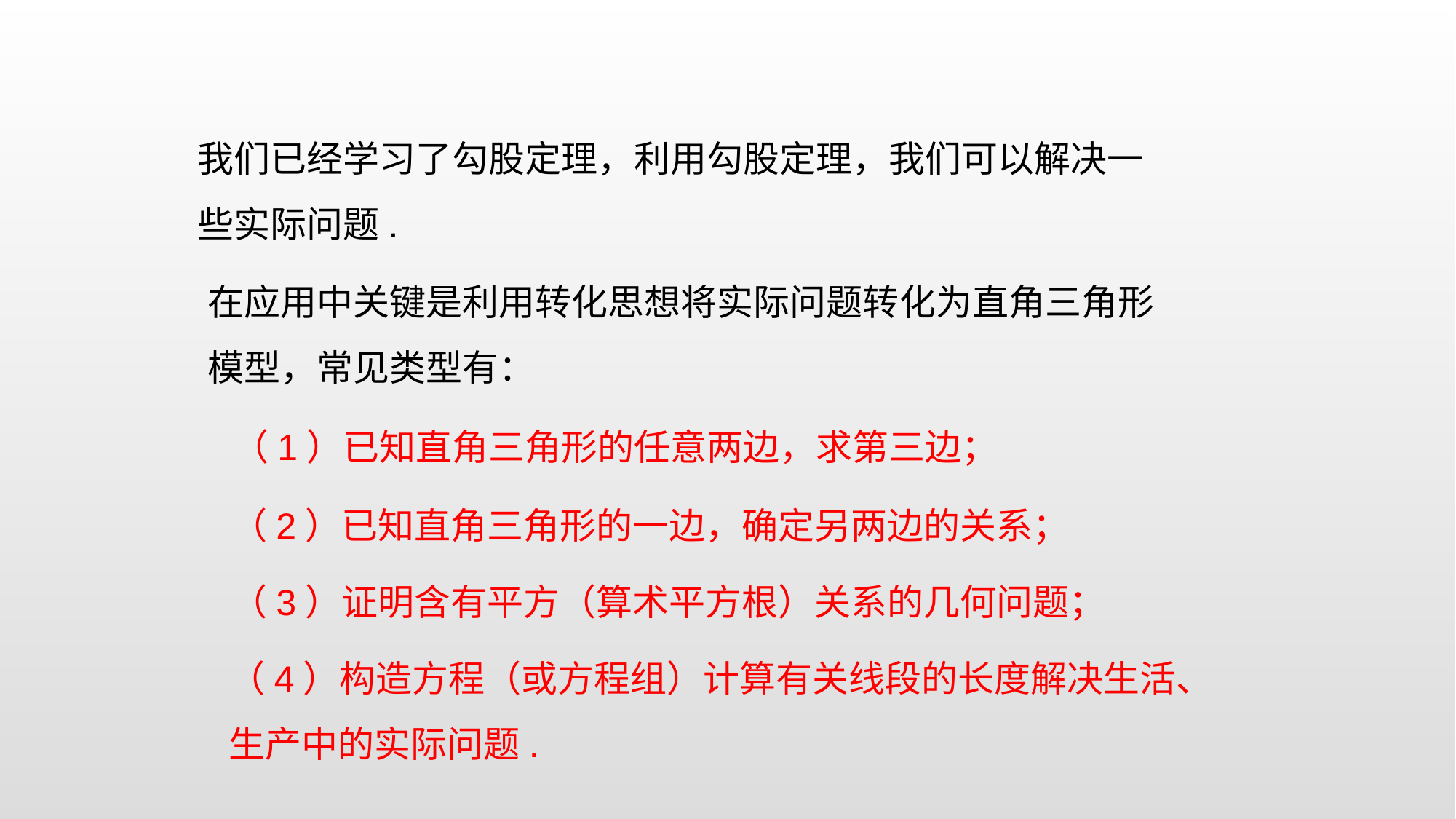

我们已经学习了勾股定理，利用勾股定理，我们可以解决一些实际问题.
在应用中关键是利用转化思想将实际问题转化为直角三角形模型，常见类型有：
（1）已知直角三角形的任意两边，求第三边；
（2）已知直角三角形的一边，确定另两边的关系；
（3）证明含有平方（算术平方根）关系的几何问题；
（4）构造方程（或方程组）计算有关线段的长度解决生活、生产中的实际问题.